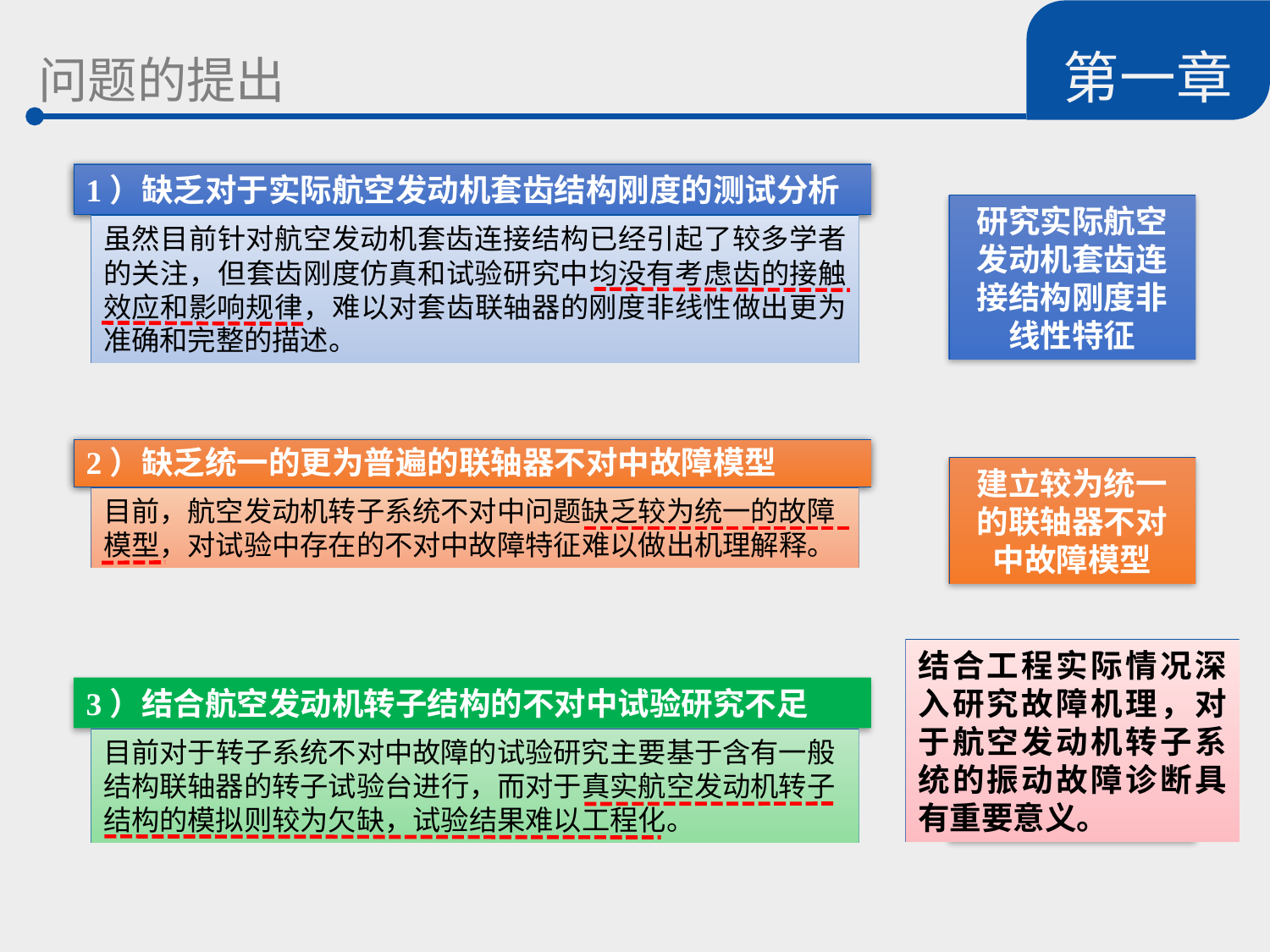

第一章
 问题的提出
1）缺乏对于实际航空发动机套齿结构刚度的测试分析
虽然目前针对航空发动机套齿连接结构已经引起了较多学者的关注，但套齿刚度仿真和试验研究中均没有考虑齿的接触效应和影响规律，难以对套齿联轴器的刚度非线性做出更为准确和完整的描述。
研究实际航空发动机套齿连接结构刚度非线性特征
2）缺乏统一的更为普遍的联轴器不对中故障模型
目前，航空发动机转子系统不对中问题缺乏较为统一的故障模型，对试验中存在的不对中故障特征难以做出机理解释。
建立较为统一的联轴器不对中故障模型
结合工程实际情况深入研究故障机理，对于航空发动机转子系统的振动故障诊断具有重要意义。
3）结合航空发动机转子结构的不对中试验研究不足
目前对于转子系统不对中故障的试验研究主要基于含有一般结构联轴器的转子试验台进行，而对于真实航空发动机转子结构的模拟则较为欠缺，试验结果难以工程化。
进行考虑实际结构特征的不对中故障试验